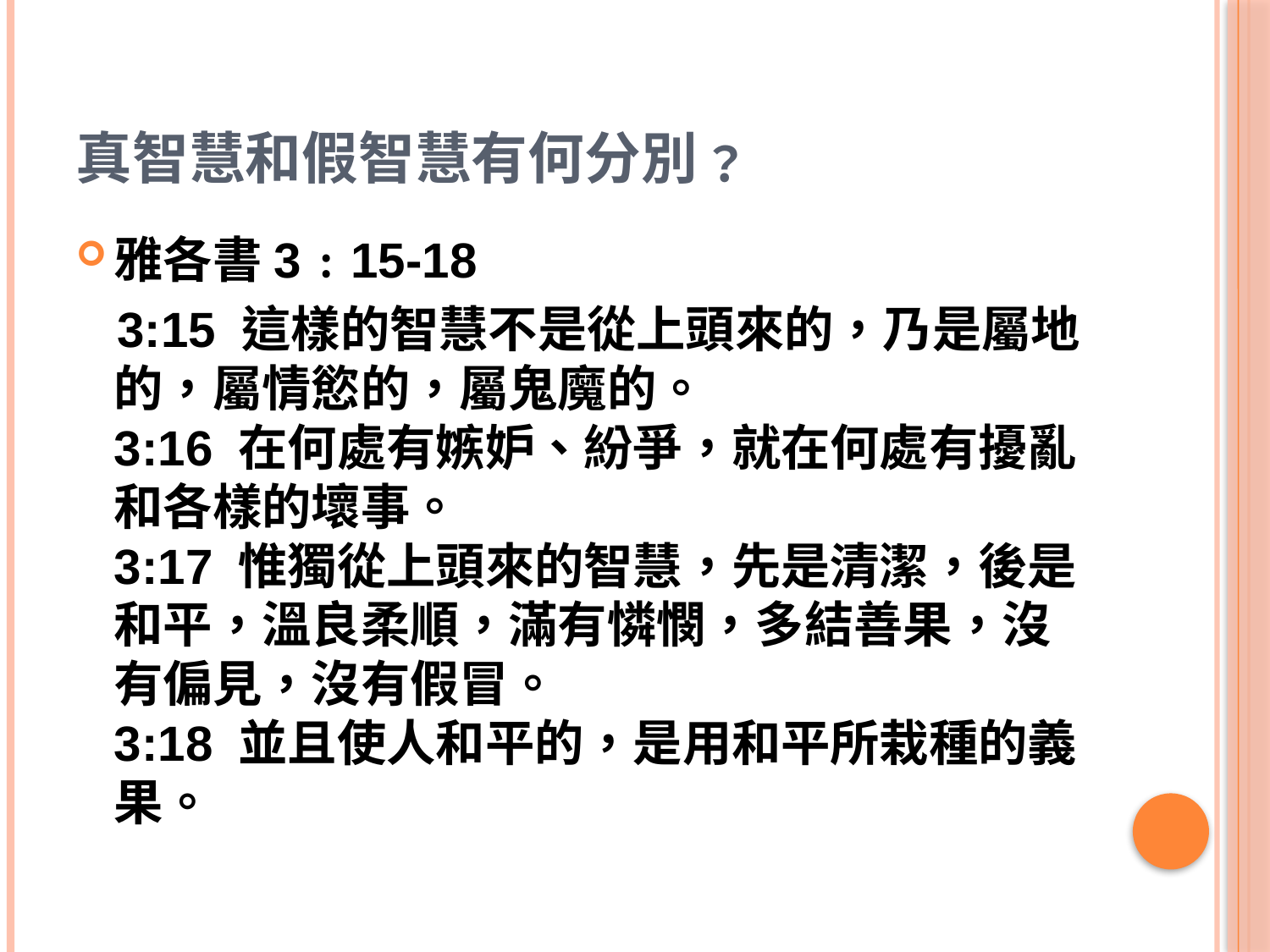

# 真智慧和假智慧有何分別﹖
雅各書3﹕15-18
   3:15 這樣的智慧不是從上頭來的，乃是屬地的，屬情慾的，屬鬼魔的。
3:16 在何處有嫉妒、紛爭，就在何處有擾亂和各樣的壞事。
3:17 惟獨從上頭來的智慧，先是清潔，後是和平，溫良柔順，滿有憐憫，多結善果，沒有偏見，沒有假冒。
3:18 並且使人和平的，是用和平所栽種的義果。